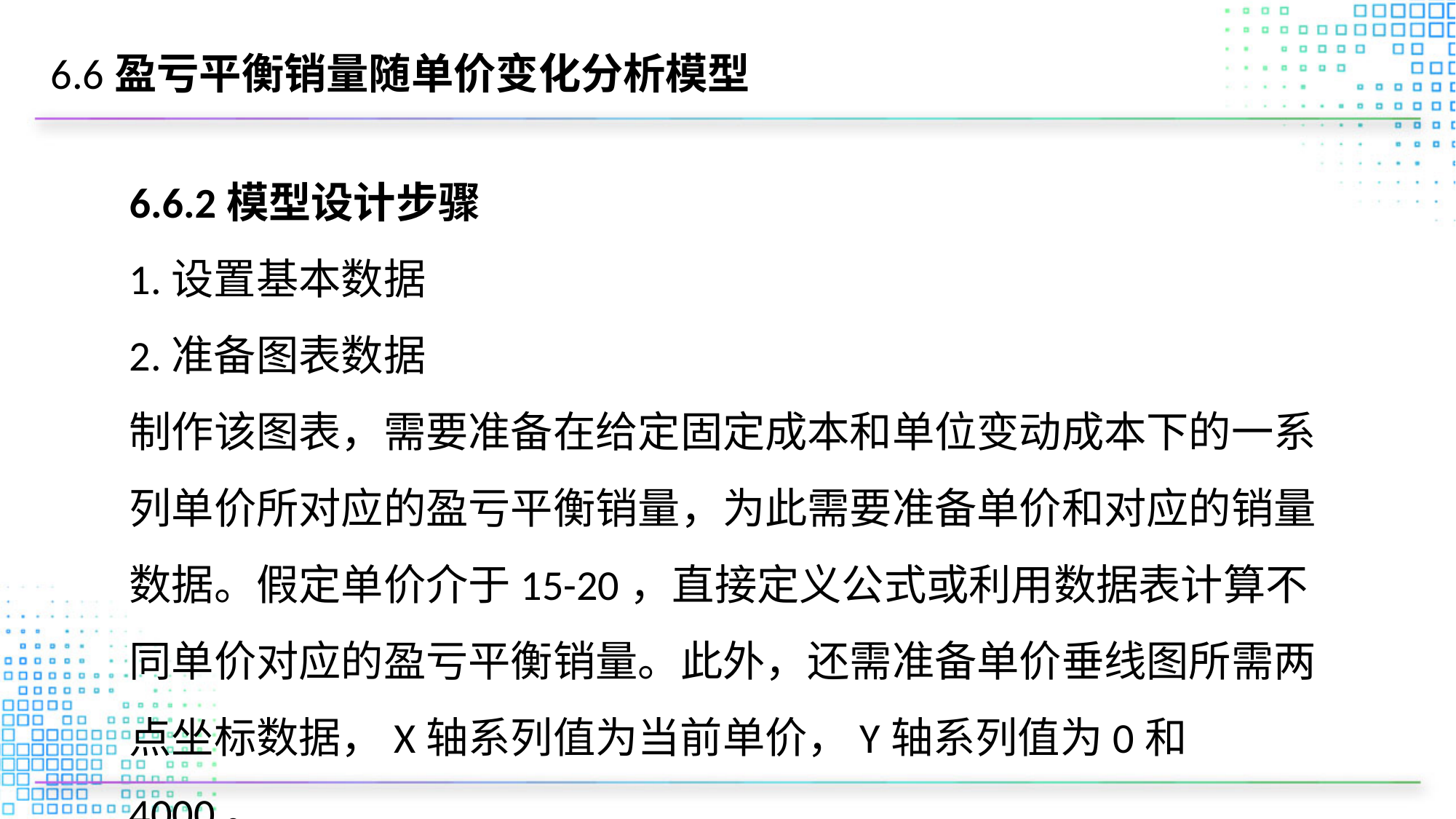

# 6.6盈亏平衡销量随单价变化分析模型
6.6.2模型设计步骤
1.设置基本数据
2.准备图表数据
制作该图表，需要准备在给定固定成本和单位变动成本下的一系列单价所对应的盈亏平衡销量，为此需要准备单价和对应的销量数据。假定单价介于15-20，直接定义公式或利用数据表计算不同单价对应的盈亏平衡销量。此外，还需准备单价垂线图所需两点坐标数据，X轴系列值为当前单价，Y轴系列值为0和4000。